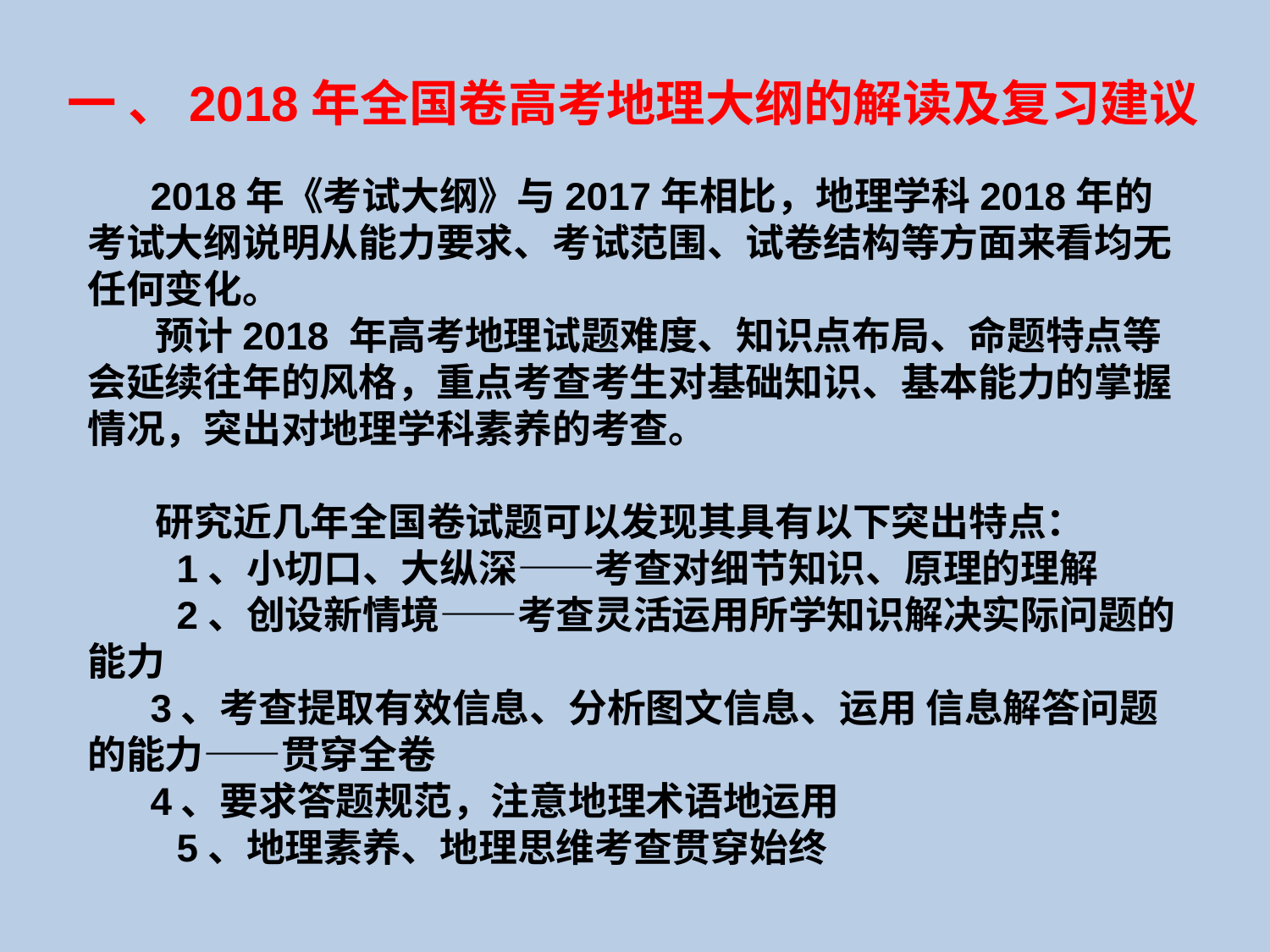

一 、2018年全国卷高考地理大纲的解读及复习建议
  2018年《考试大纲》与2017年相比，地理学科2018年的考试大纲说明从能力要求、考试范围、试卷结构等方面来看均无任何变化。
  预计2018 年高考地理试题难度、知识点布局、命题特点等会延续往年的风格，重点考查考生对基础知识、基本能力的掌握情况，突出对地理学科素养的考查。

  研究近几年全国卷试题可以发现其具有以下突出特点：
　1、小切口、大纵深——考查对细节知识、原理的理解
　2、创设新情境——考查灵活运用所学知识解决实际问题的能力
  3、考查提取有效信息、分析图文信息、运用 信息解答问题的能力——贯穿全卷
  4、要求答题规范，注意地理术语地运用
　5、地理素养、地理思维考查贯穿始终